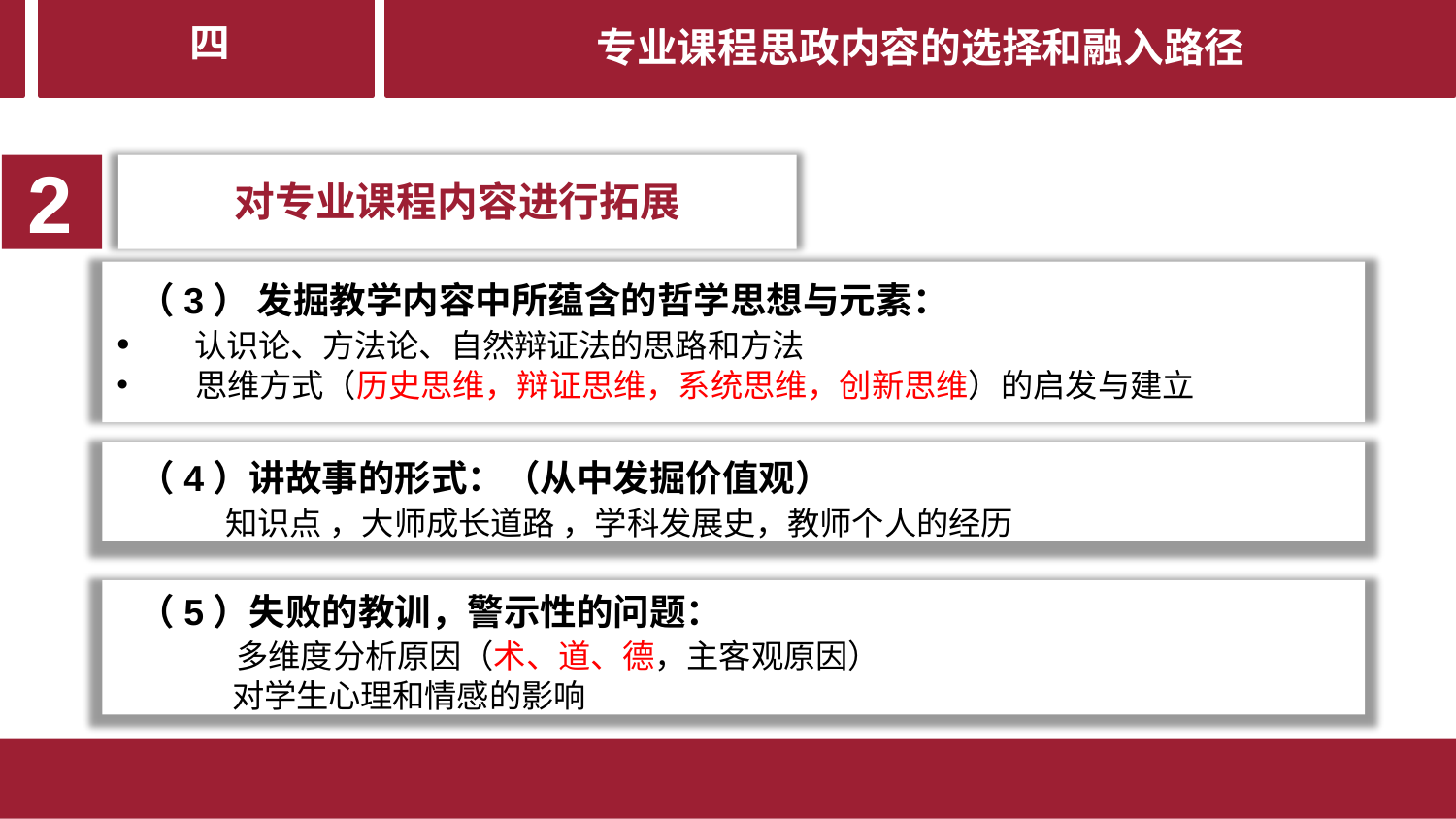

四
# 专业课程思政内容的选择和融入路径

2

对专业课程内容进行拓展

（3） 发掘教学内容中所蕴含的哲学思想与元素：
认识论、方法论、自然辩证法的思路和方法
思维方式（历史思维，辩证思维，系统思维，创新思维）的启发与建立

（4）讲故事的形式：（从中发掘价值观）
知识点 ，大师成长道路 ，学科发展史，教师个人的经历

（5）失败的教训，警示性的问题：
多维度分析原因（术、道、德，主客观原因） 对学生心理和情感的影响